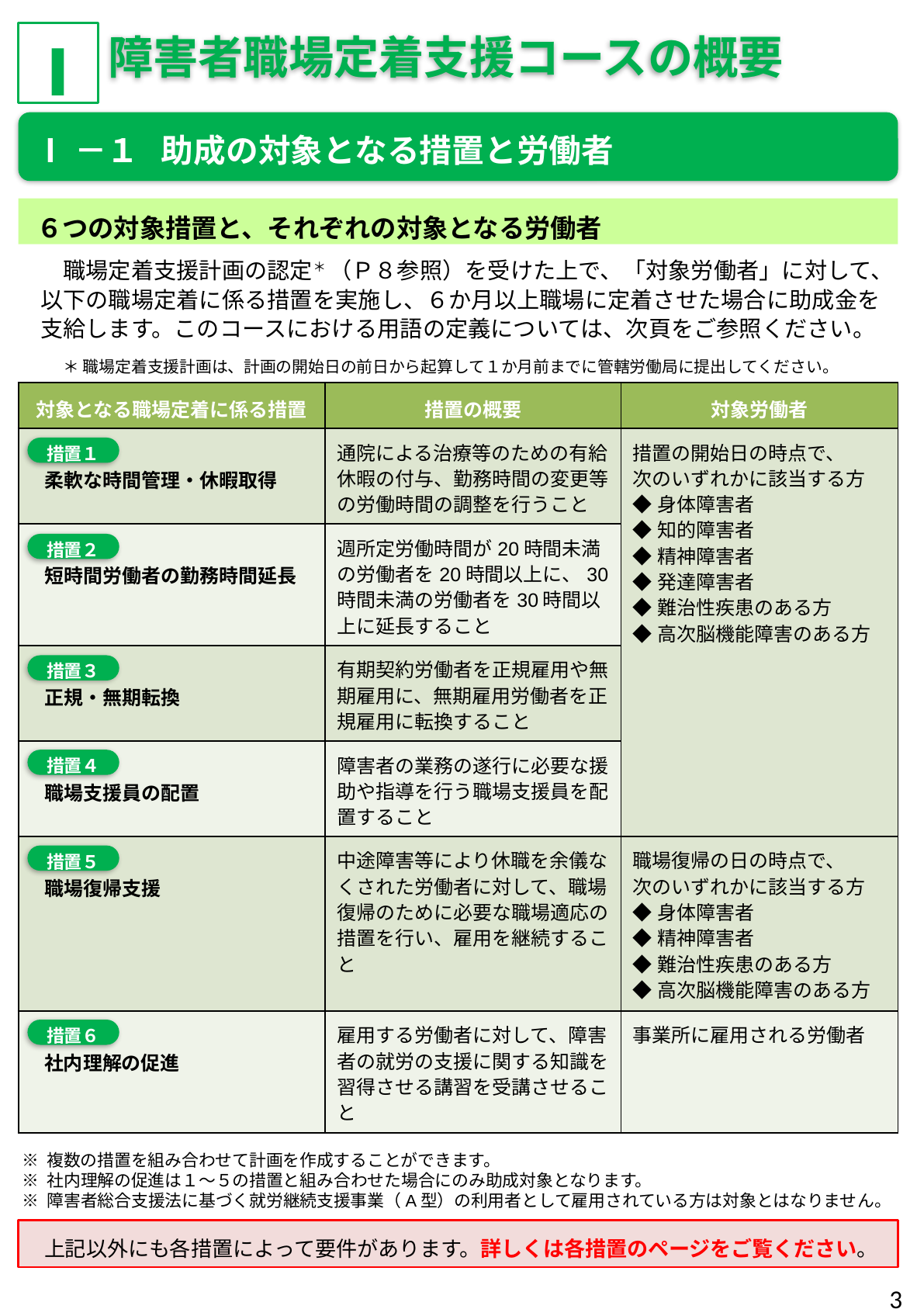

障害者職場定着支援コースの概要

Ⅰ
Ⅰ－１   助成の対象となる措置と労働者
６つの対象措置と、それぞれの対象となる労働者
　職場定着支援計画の認定＊ （Ｐ８参照）を受けた上で、「対象労働者」に対して、以下の職場定着に係る措置を実施し、６か月以上職場に定着させた場合に助成金を支給します。このコースにおける用語の定義については、次頁をご参照ください。
＊ 職場定着支援計画は、計画の開始日の前日から起算して１か月前までに管轄労働局に提出してください。
| 対象となる職場定着に係る措置 | 措置の概要 | 対象労働者 |
| --- | --- | --- |
| 柔軟な時間管理・休暇取得 | 通院による治療等のための有給休暇の付与、勤務時間の変更等の労働時間の調整を行うこと | 措置の開始日の時点で、 次のいずれかに該当する方 ◆身体障害者　 ◆知的障害者 ◆精神障害者 ◆発達障害者 ◆難治性疾患のある方 ◆高次脳機能障害のある方 |
| 短時間労働者の勤務時間延長 | 週所定労働時間が20時間未満の労働者を20時間以上に、30時間未満の労働者を30時間以上に延長すること |  |
| 正規・無期転換 | 有期契約労働者を正規雇用や無期雇用に、無期雇用労働者を正規雇用に転換すること |  |
| 職場支援員の配置 | 障害者の業務の遂行に必要な援助や指導を行う職場支援員を配置すること |  |
| 職場復帰支援 | 中途障害等により休職を余儀なくされた労働者に対して、職場復帰のために必要な職場適応の措置を行い、雇用を継続すること | 職場復帰の日の時点で、 次のいずれかに該当する方 ◆身体障害者 ◆精神障害者 ◆難治性疾患のある方 ◆高次脳機能障害のある方 |
| 社内理解の促進 | 雇用する労働者に対して、障害者の就労の支援に関する知識を習得させる講習を受講させること | 事業所に雇用される労働者 |
措置１
措置２
措置３
措置４
措置５
措置６
※ 複数の措置を組み合わせて計画を作成することができます。
※ 社内理解の促進は１～５の措置と組み合わせた場合にのみ助成対象となります。
※ 障害者総合支援法に基づく就労継続支援事業（A型）の利用者として雇用されている方は対象とはなりません。

上記以外にも各措置によって要件があります。詳しくは各措置のページをご覧ください。
3